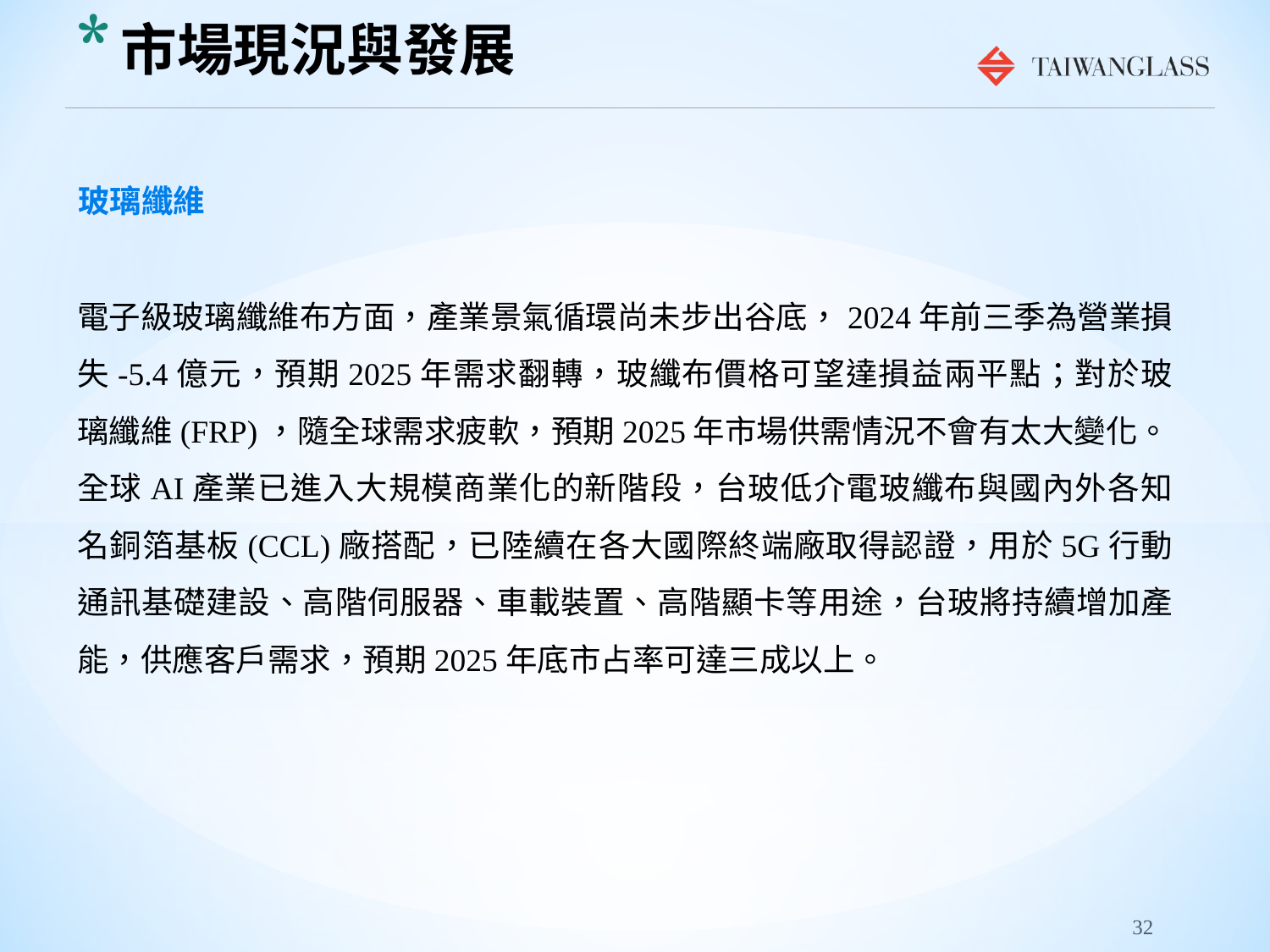

# 市場現況與發展
玻璃纖維
電子級玻璃纖維布方面，產業景氣循環尚未步出谷底，2024年前三季為營業損失-5.4億元，預期2025年需求翻轉，玻纖布價格可望達損益兩平點；對於玻璃纖維(FRP)，隨全球需求疲軟，預期2025年市場供需情況不會有太大變化。
全球AI產業已進入大規模商業化的新階段，台玻低介電玻纖布與國內外各知名銅箔基板(CCL)廠搭配，已陸續在各大國際終端廠取得認證，用於5G行動通訊基礎建設、高階伺服器、車載裝置、高階顯卡等用途，台玻將持續增加產能，供應客戶需求，預期2025年底市占率可達三成以上。

32